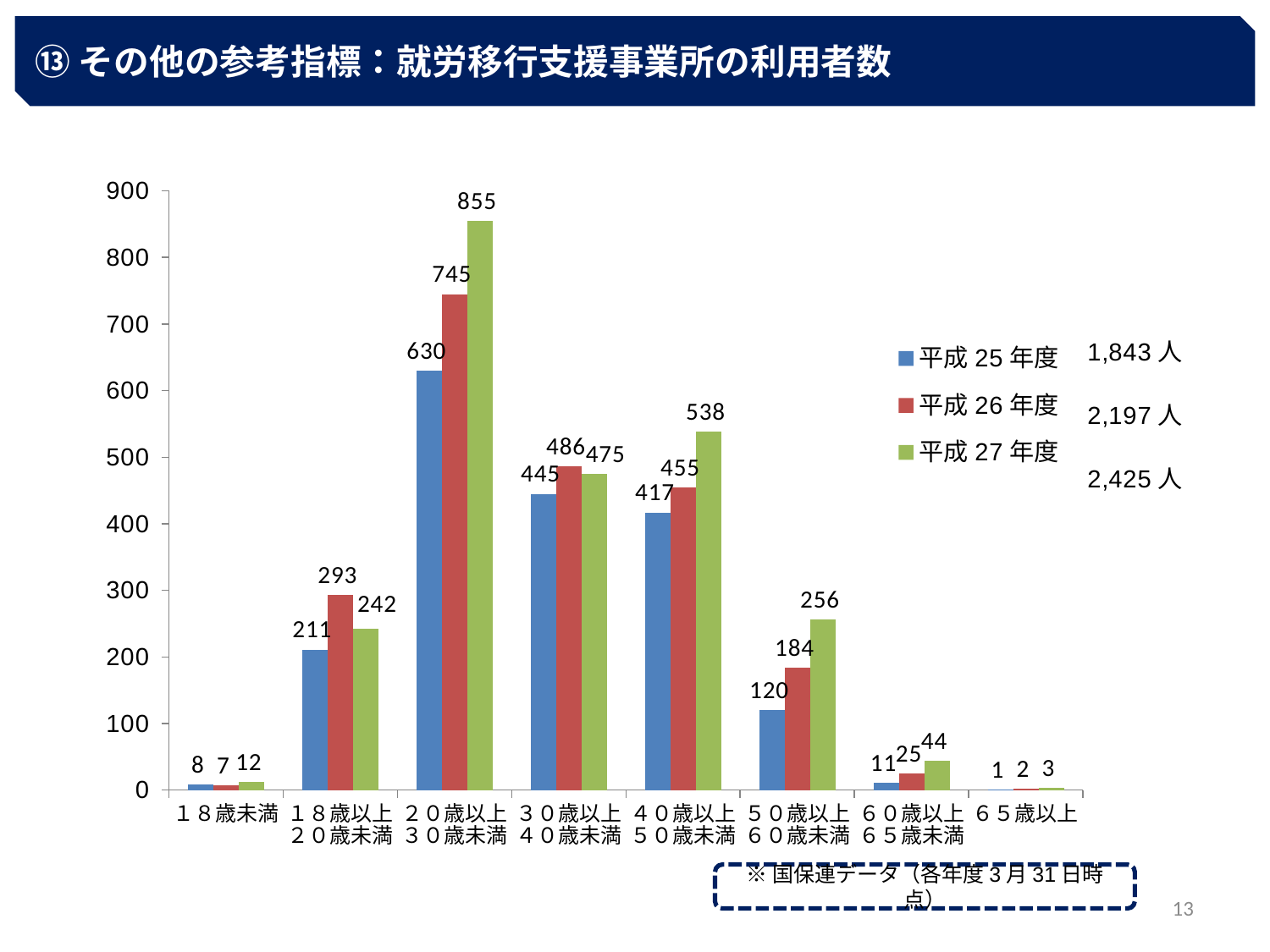

⑬その他の参考指標：就労移行支援事業所の利用者数

### Chart

| Category | 平成25年度 | 平成26年度 | 平成27年度 |
|---|---|---|---|
| １８歳未満 | 8.0 | 7.0 | 12.0 |
| １８歳以上
２０歳未満 | 211.0 | 293.0 | 242.0 |
| ２０歳以上
３０歳未満 | 630.0 | 745.0 | 855.0 |
| ３０歳以上
４０歳未満 | 445.0 | 486.0 | 475.0 |
| ４０歳以上
５０歳未満 | 417.0 | 455.0 | 538.0 |
| ５０歳以上
６０歳未満 | 120.0 | 184.0 | 256.0 |
| ６０歳以上
６５歳未満 | 11.0 | 25.0 | 44.0 |
| ６５歳以上 | 1.0 | 2.0 | 3.0 |
※国保連データ（各年度3月31日時点）
13